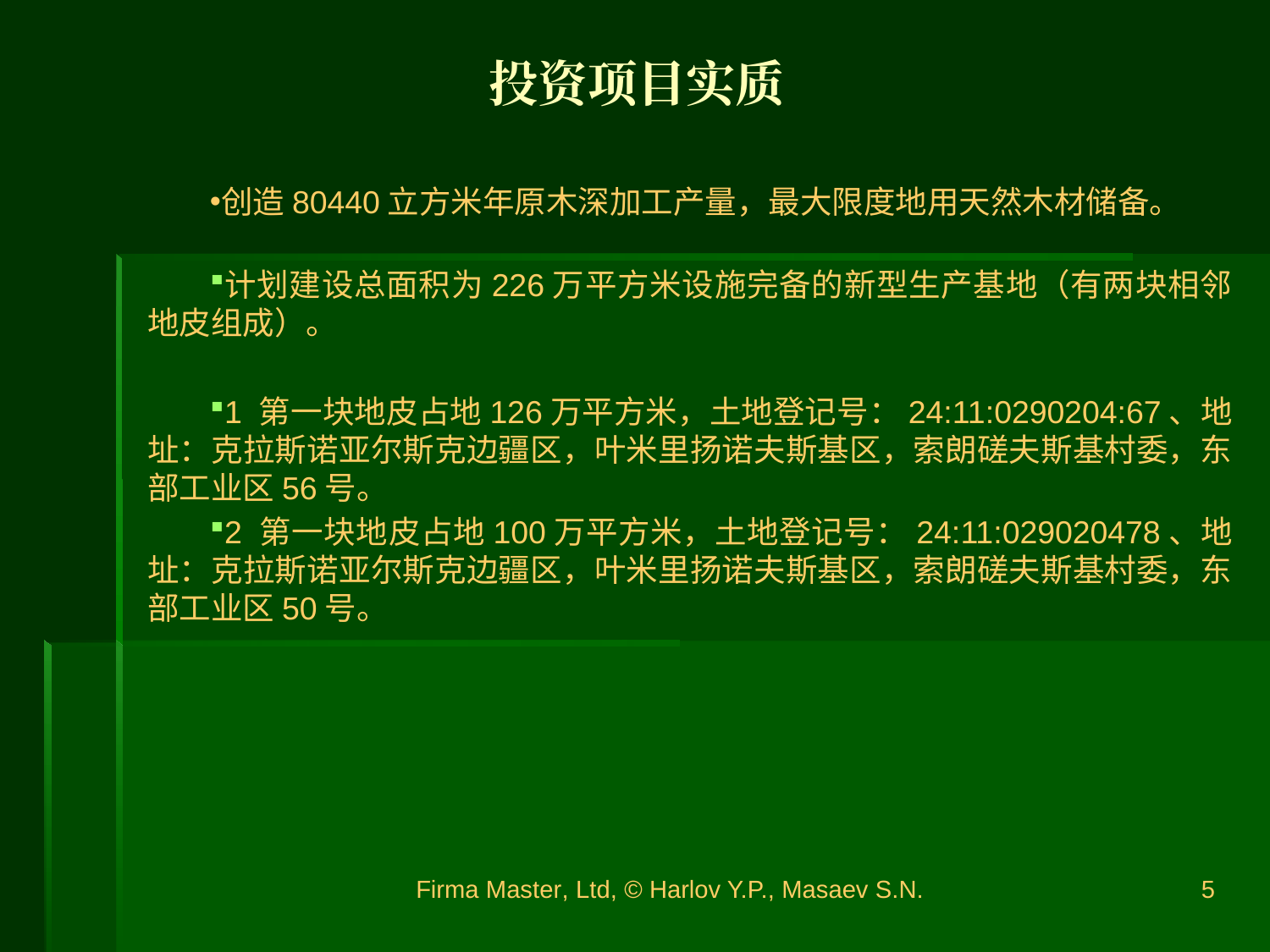

投资项目实质
创造80440立方米年原木深加工产量，最大限度地用天然木材储备。

计划建设总面积为226万平方米设施完备的新型生产基地（有两块相邻地皮组成）。

1 第一块地皮占地126万平方米，土地登记号：24:11:0290204:67、地址：克拉斯诺亚尔斯克边疆区，叶米里扬诺夫斯基区，索朗磋夫斯基村委，东部工业区56号。
2 第一块地皮占地100万平方米，土地登记号：24:11:029020478、地址：克拉斯诺亚尔斯克边疆区，叶米里扬诺夫斯基区，索朗磋夫斯基村委，东部工业区50号。

Firma Master, Ltd, © Harlov Y.P., Masaev S.N.
5